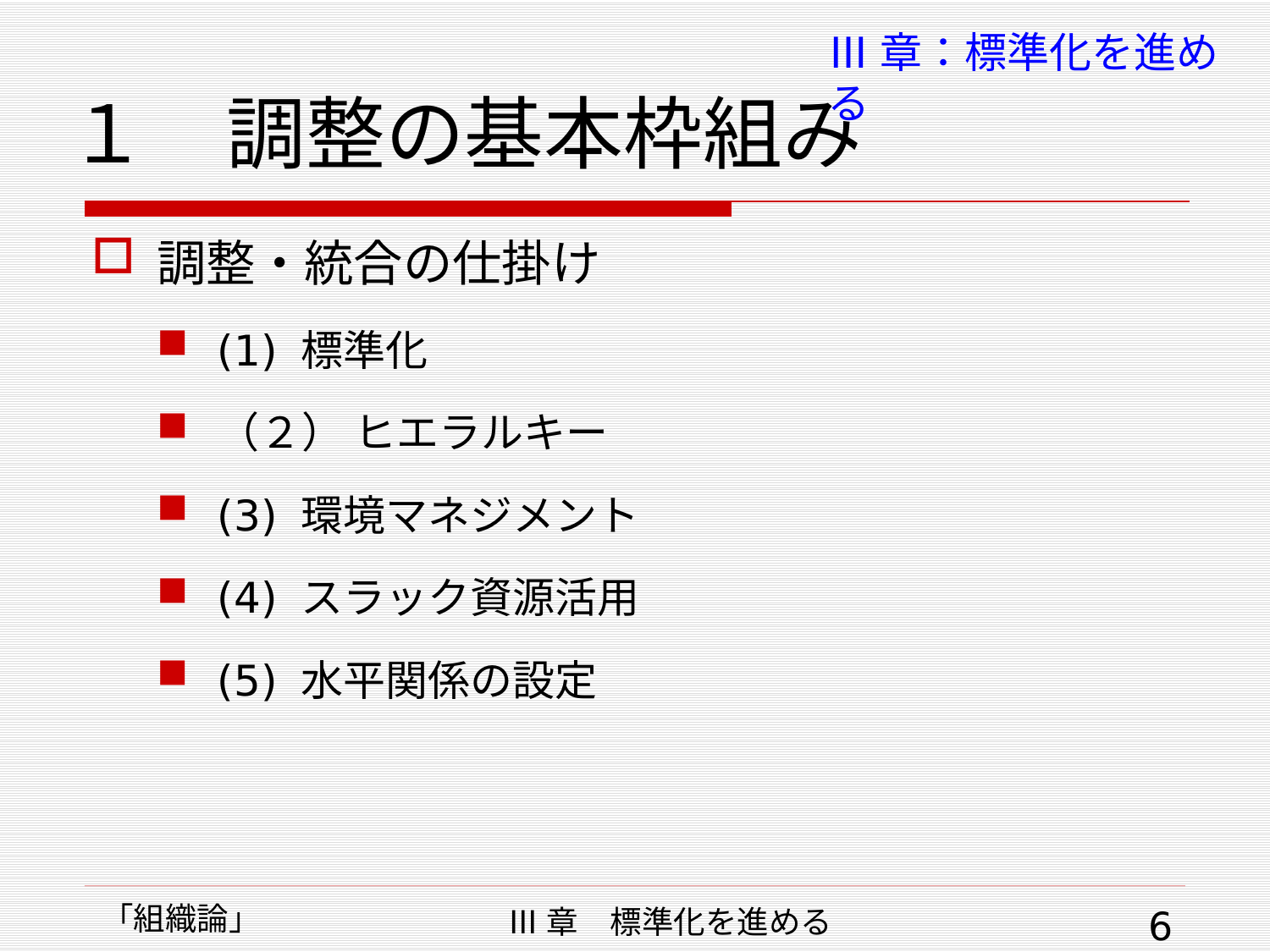

# １　調整の基本枠組み
Ⅲ章：標準化を進める
調整・統合の仕掛け
(1) 標準化
（２） ヒエラルキー
(3) 環境マネジメント
(4) スラック資源活用
(5) 水平関係の設定
「組織論」
Ⅲ章　標準化を進める
6